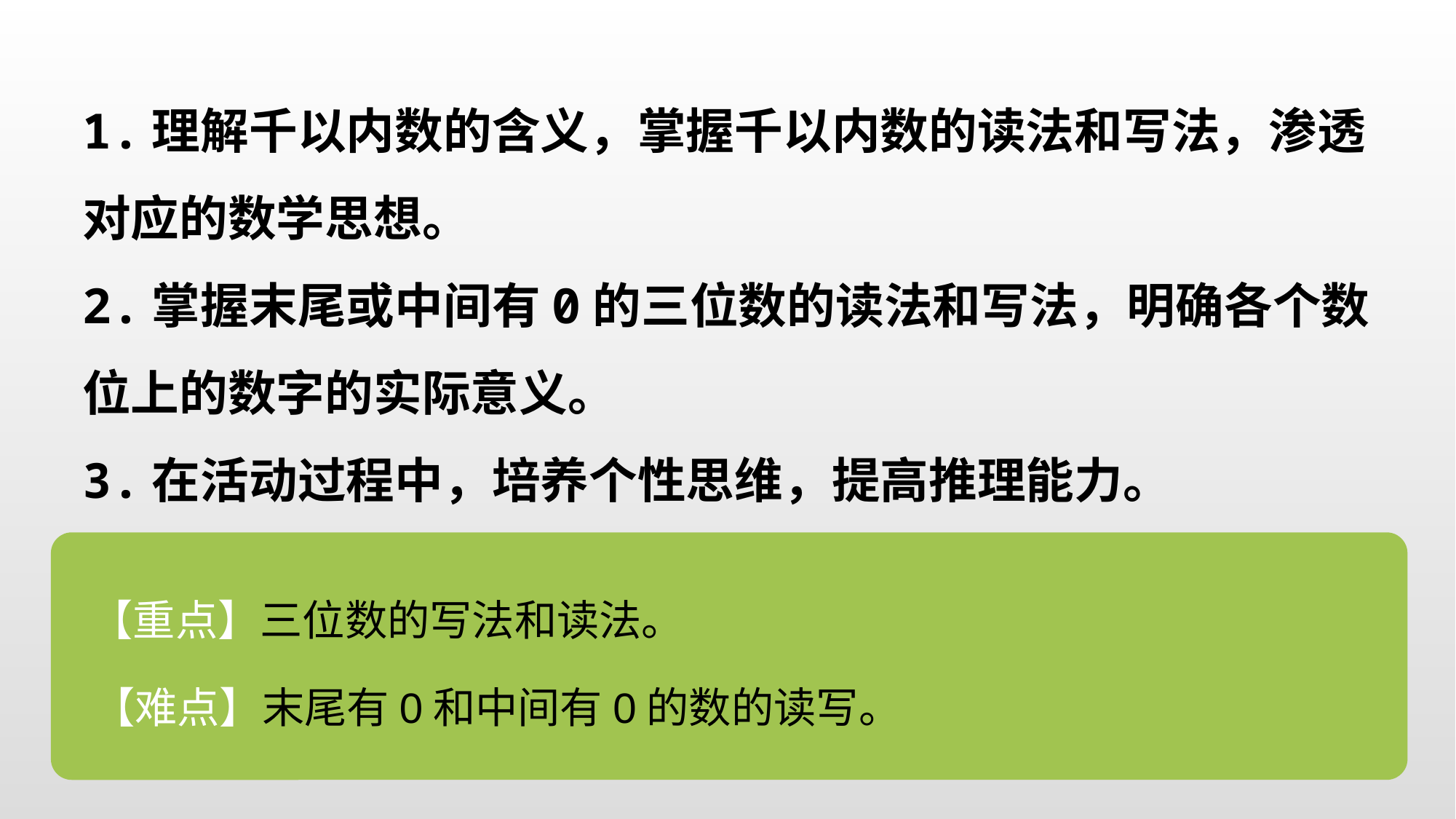

1.理解千以内数的含义，掌握千以内数的读法和写法，渗透对应的数学思想。
2.掌握末尾或中间有0的三位数的读法和写法，明确各个数位上的数字的实际意义。
3.在活动过程中，培养个性思维，提高推理能力。

【重点】三位数的写法和读法。
【难点】末尾有0和中间有0的数的读写。